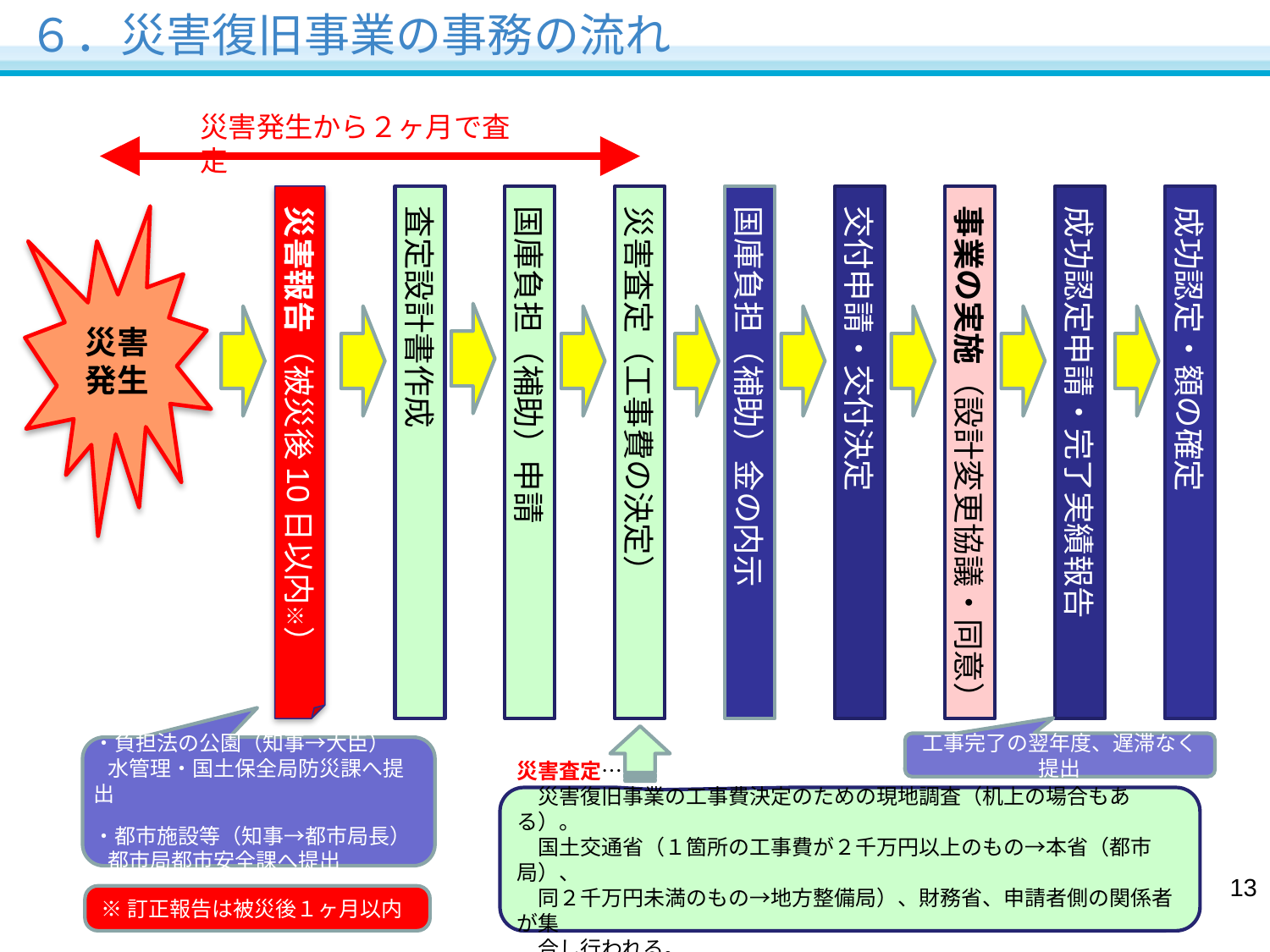

６．災害復旧事業の事務の流れ
災害発生から２ヶ月で査定
災害報告（被災後10日以内※）
査定設計書作成
国庫負担（補助）申請
災害査定（工事費の決定）
国庫負担（補助）金の内示
交付申請・交付決定
事業の実施（設計変更協議・同意）
成功認定申請・完了実績報告
成功認定・額の確定
災害発生

工事完了の翌年度、遅滞なく提出
・負担法の公園（知事→大臣）
  水管理・国土保全局防災課へ提出

・都市施設等（知事→都市局長）
  都市局都市安全課へ提出
災害査定…
　災害復旧事業の工事費決定のための現地調査（机上の場合もある）。
　国土交通省（１箇所の工事費が２千万円以上のもの→本省（都市局）、
　同２千万円未満のもの→地方整備局）、財務省、申請者側の関係者が集
　合し行われる。
13
※訂正報告は被災後１ヶ月以内